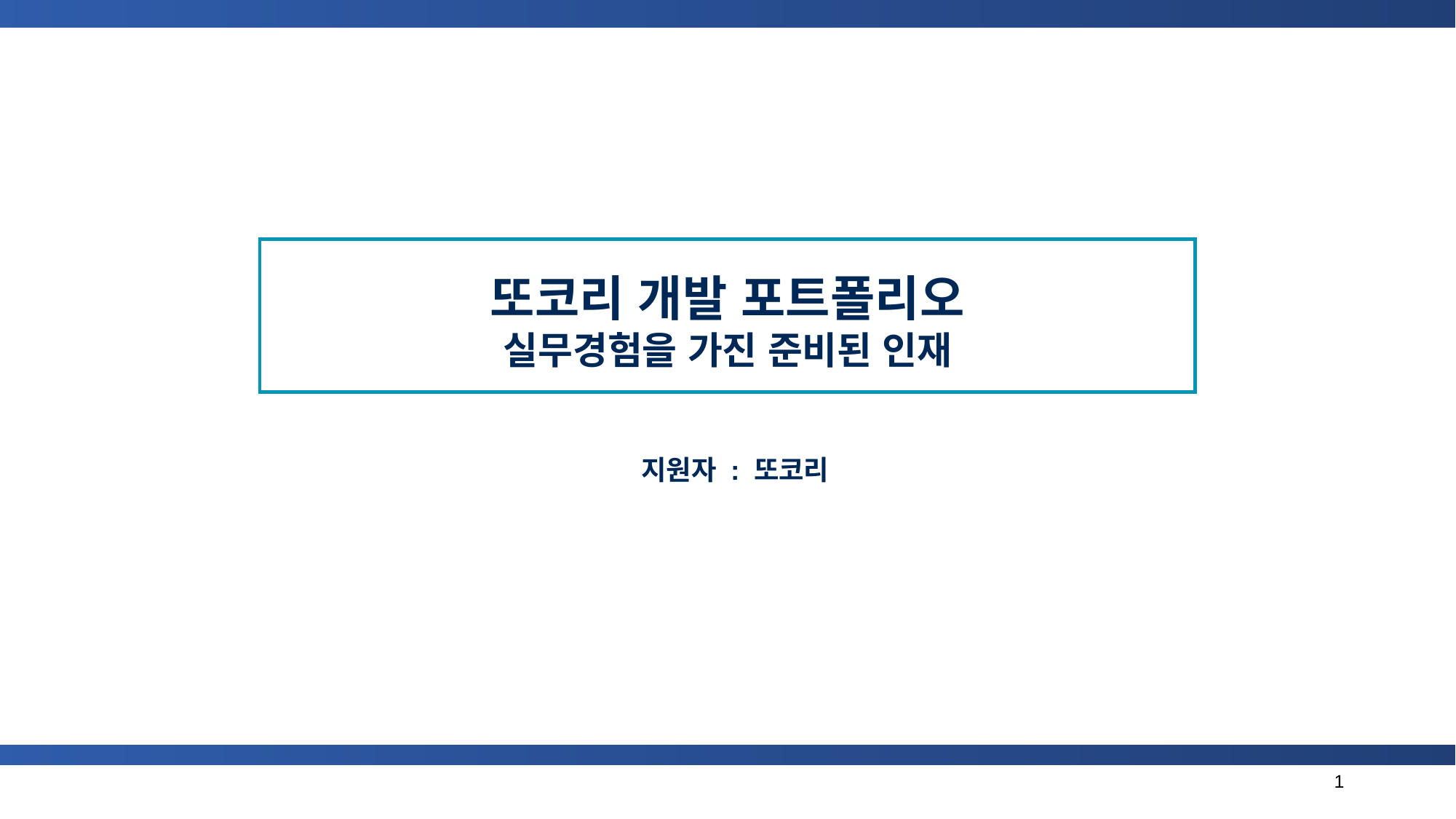

또코리 개발 포트폴리오
실무경험을 가진 준비된 인재
지원자 : 또코리
1